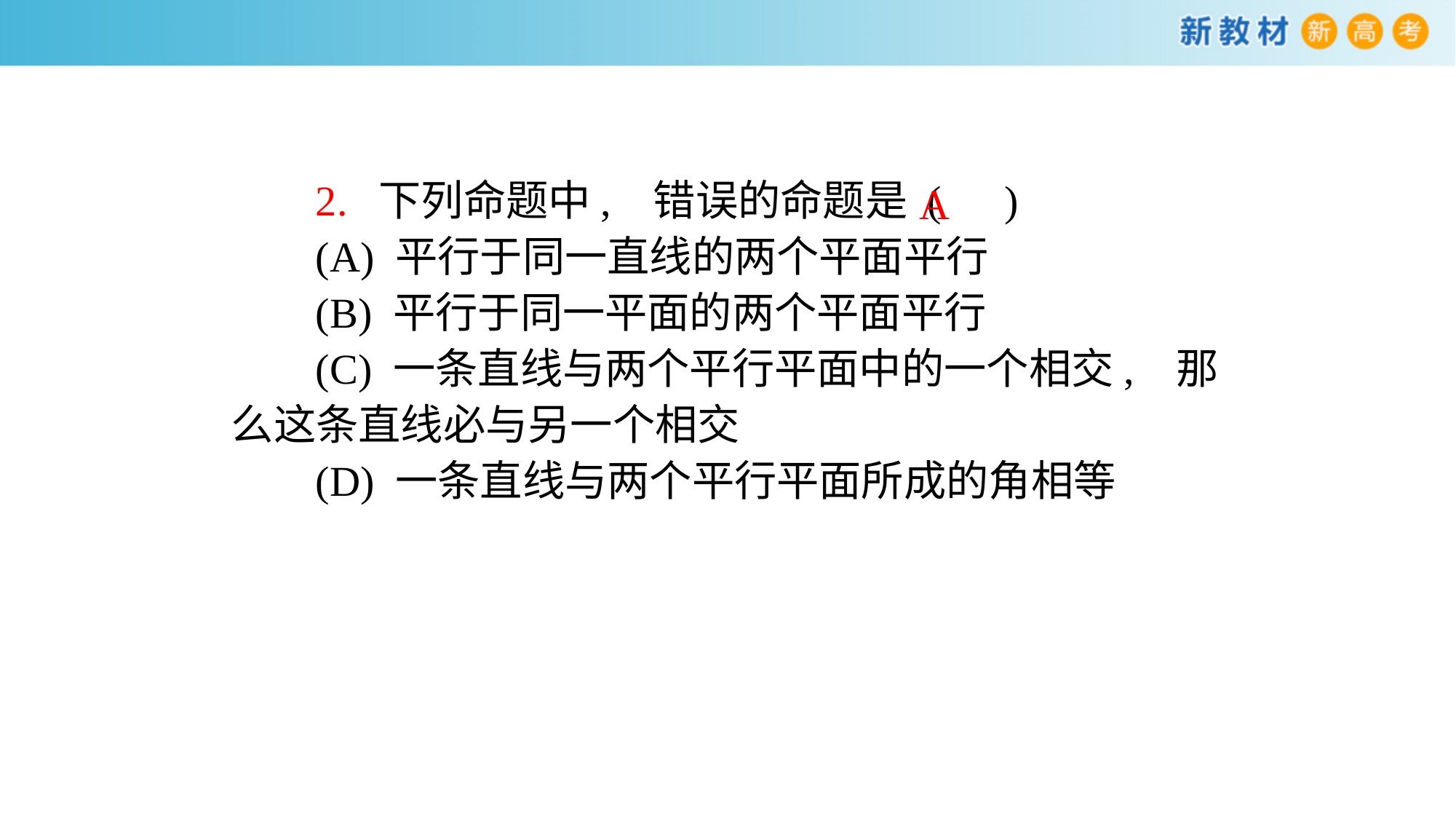

2.  下列命题中,   错误的命题是 (      )
        (A) 平行于同一直线的两个平面平行
        (B) 平行于同一平面的两个平面平行
        (C) 一条直线与两个平行平面中的一个相交,   那么这条直线必与另一个相交
        (D) 一条直线与两个平行平面所成的角相等
A